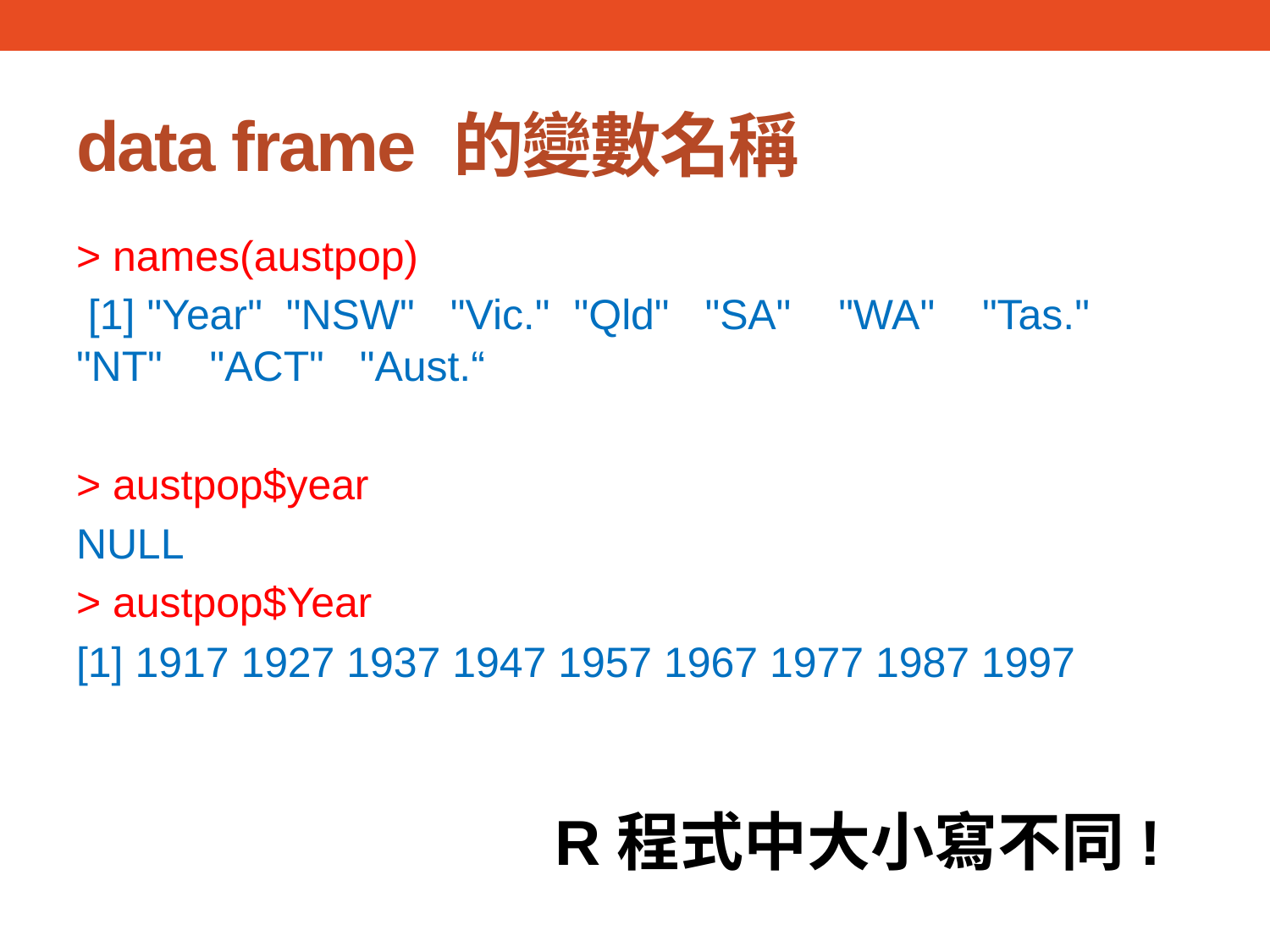

# data frame 的變數名稱
> names(austpop)
 [1] "Year"  "NSW"   "Vic."  "Qld"   "SA"    "WA"    "Tas."  "NT"    "ACT"   "Aust.“

> austpop$year
NULL
> austpop$Year
[1] 1917 1927 1937 1947 1957 1967 1977 1987 1997
R程式中大小寫不同!